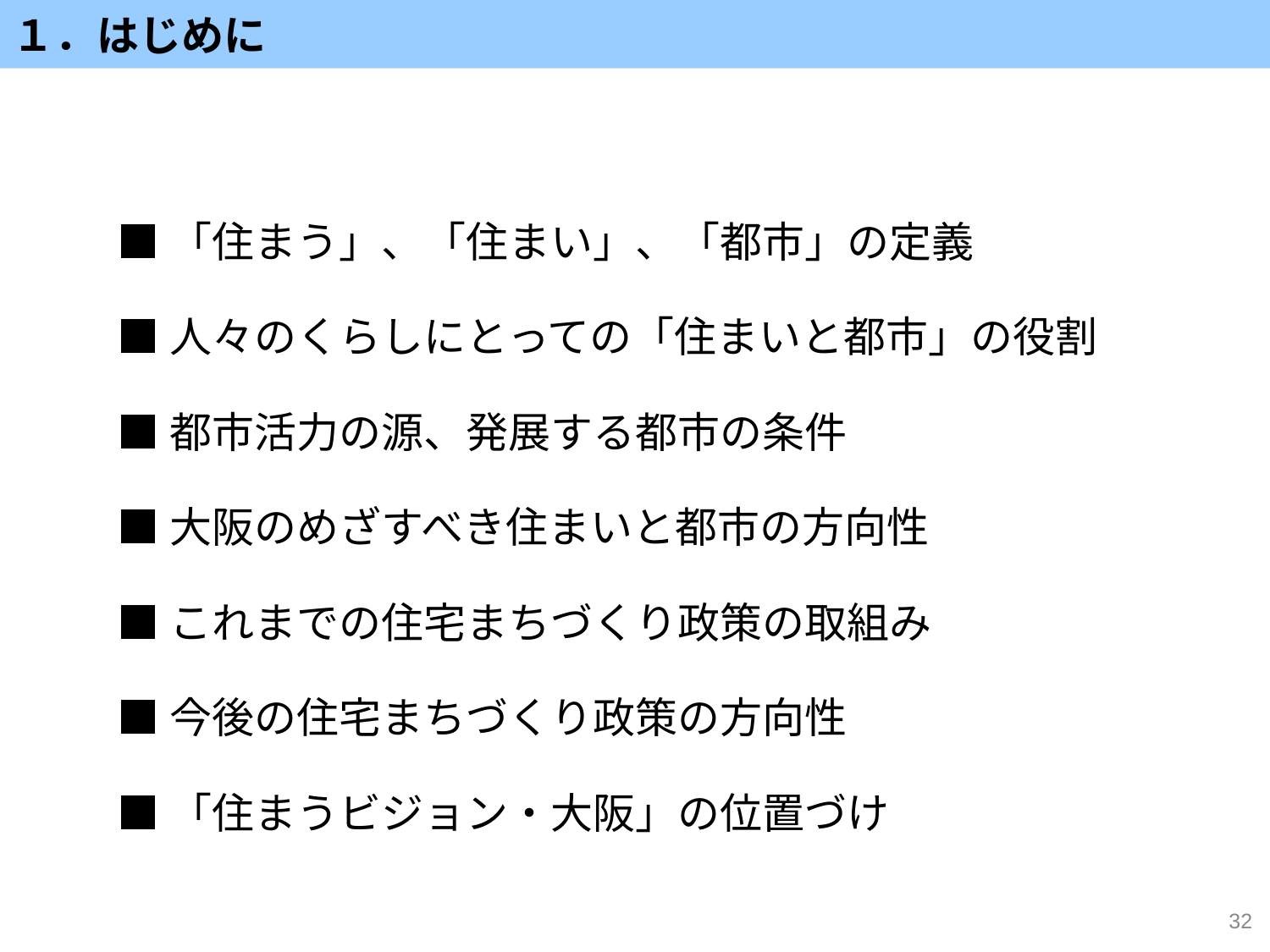

１．はじめに
■「住まう」、「住まい」、「都市」の定義
■人々のくらしにとっての「住まいと都市」の役割
■都市活力の源、発展する都市の条件
■大阪のめざすべき住まいと都市の方向性
■これまでの住宅まちづくり政策の取組み
■今後の住宅まちづくり政策の方向性
■「住まうビジョン・大阪」の位置づけ
32